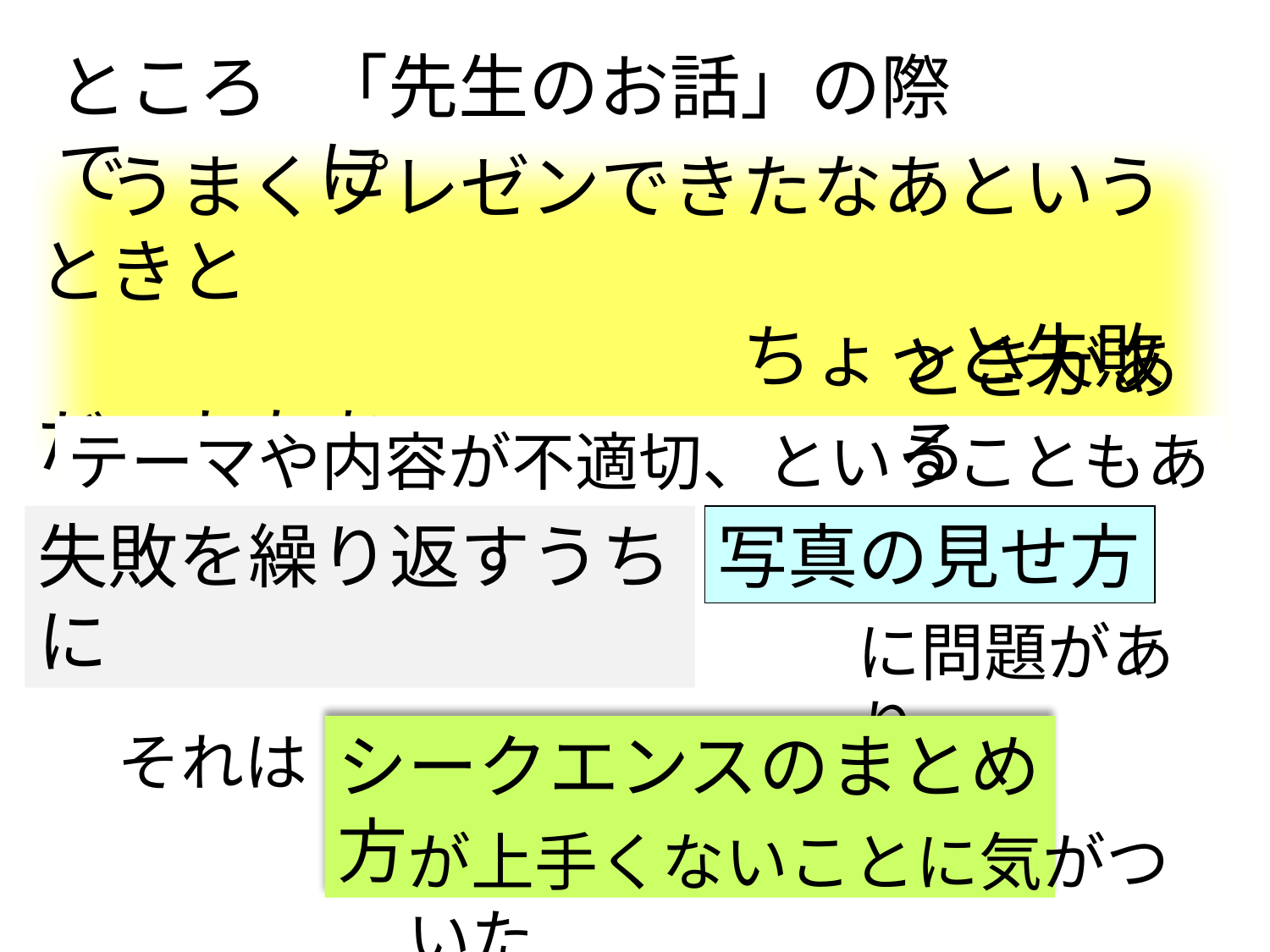

ところで
「先生のお話」の際に

　うまくプレゼンできたなあというときと
　　　　　　　　　　ちょっと失敗だったなあ
ときがある
テーマや内容が不適切、ということもあるが
失敗を繰り返すうちに
写真の見せ方
に問題があり
それは
シークエンスのまとめ方
が上手くないことに気がついた